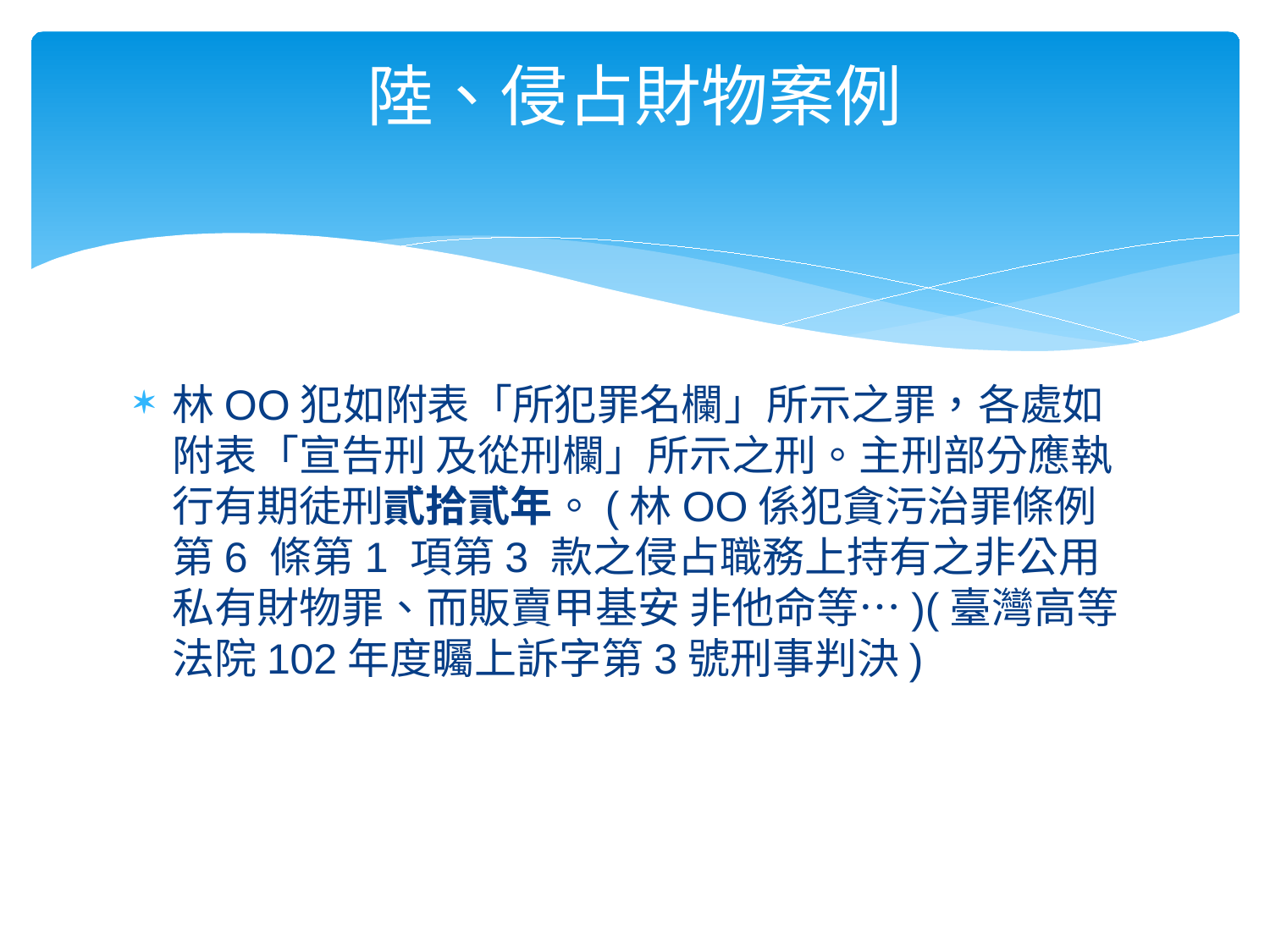

# 陸、侵占財物案例
林OO犯如附表「所犯罪名欄」所示之罪，各處如附表「宣告刑 及從刑欄」所示之刑。主刑部分應執行有期徒刑貳拾貳年。(林OO係犯貪污治罪條例第6 條第1 項第3 款之侵占職務上持有之非公用私有財物罪、而販賣甲基安 非他命等…)(臺灣高等法院102年度矚上訴字第3號刑事判決)